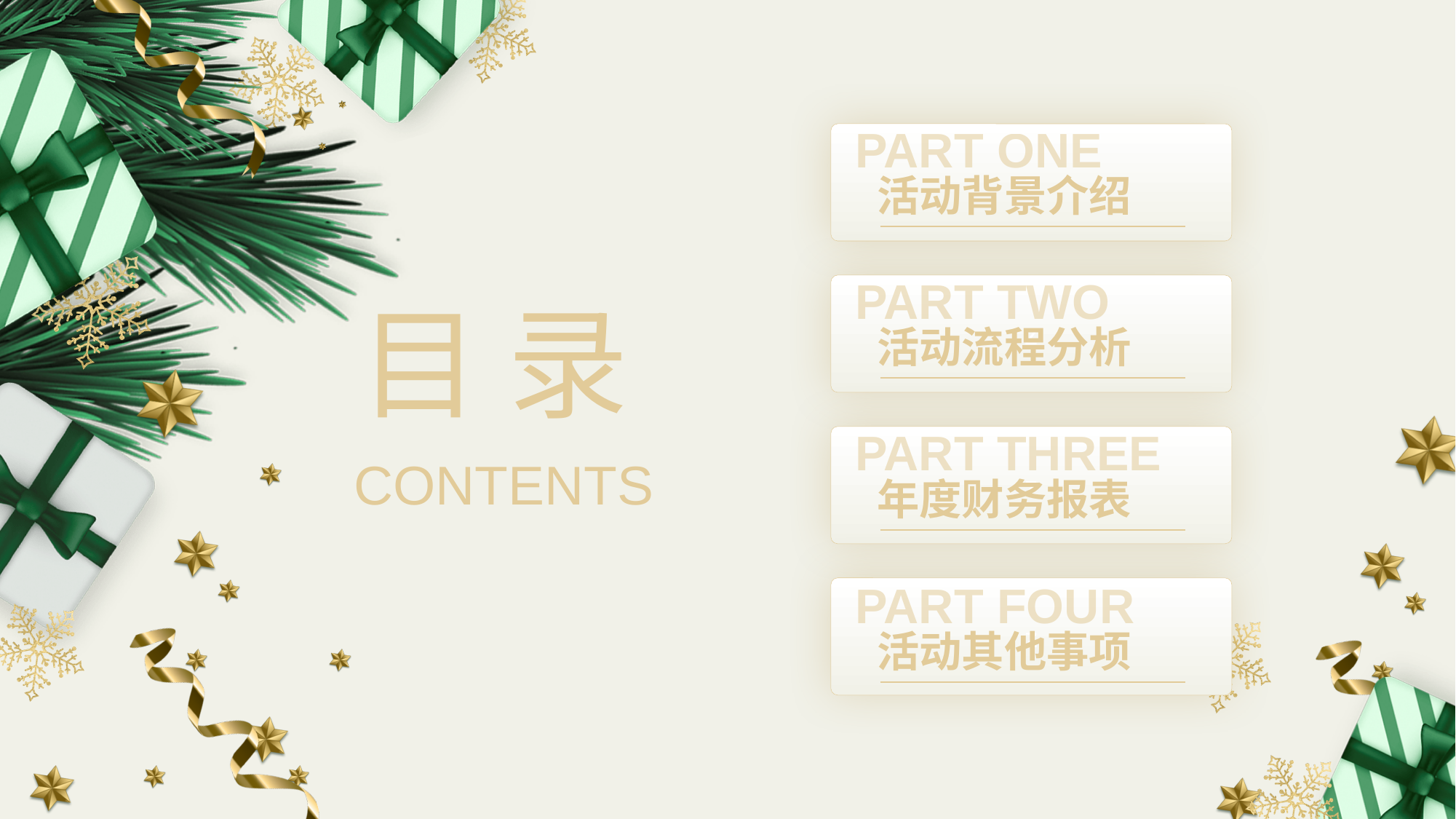

PART ONE
z
活动背景介绍
目 录
PART TWO
z
活动流程分析
PART THREE
z
CONTENTS
年度财务报表
PART FOUR
z
活动其他事项